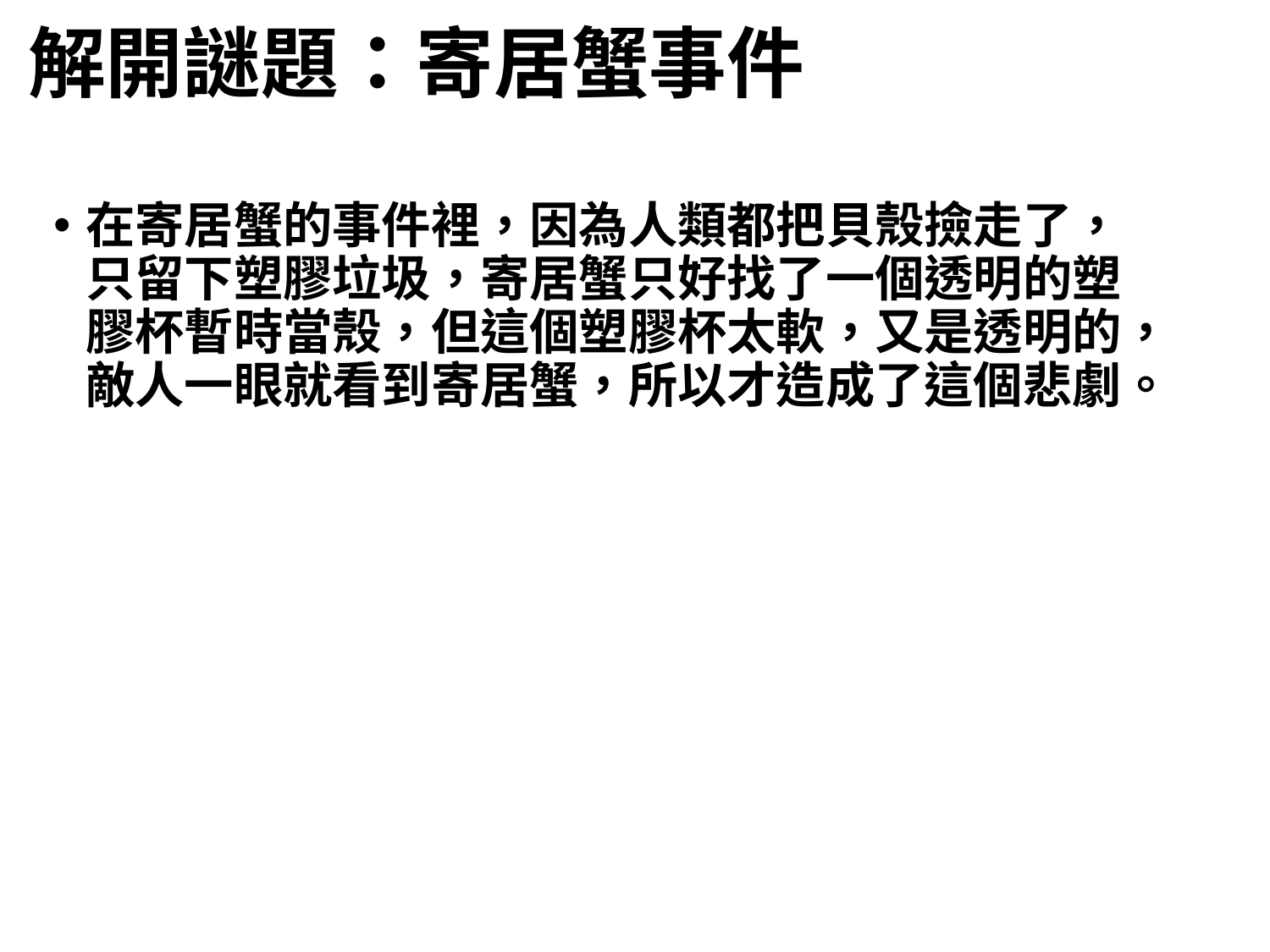

# 解開謎題：寄居蟹事件
在寄居蟹的事件裡，因為人類都把貝殼撿走了，只留下塑膠垃圾，寄居蟹只好找了一個透明的塑膠杯暫時當殼，但這個塑膠杯太軟，又是透明的，敵人一眼就看到寄居蟹，所以才造成了這個悲劇。